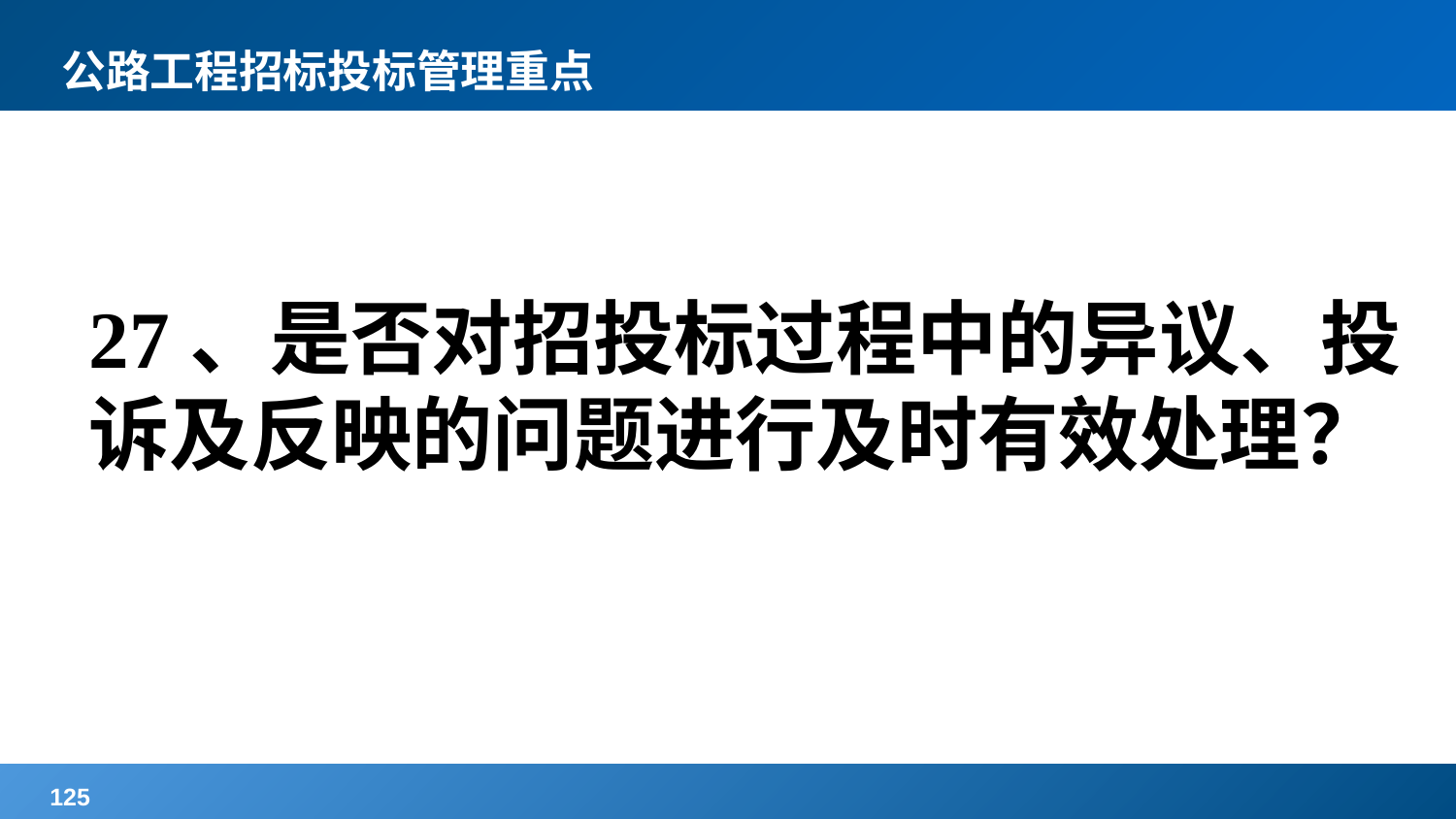

# 公路工程招标投标管理重点
27、是否对招投标过程中的异议、投诉及反映的问题进行及时有效处理？